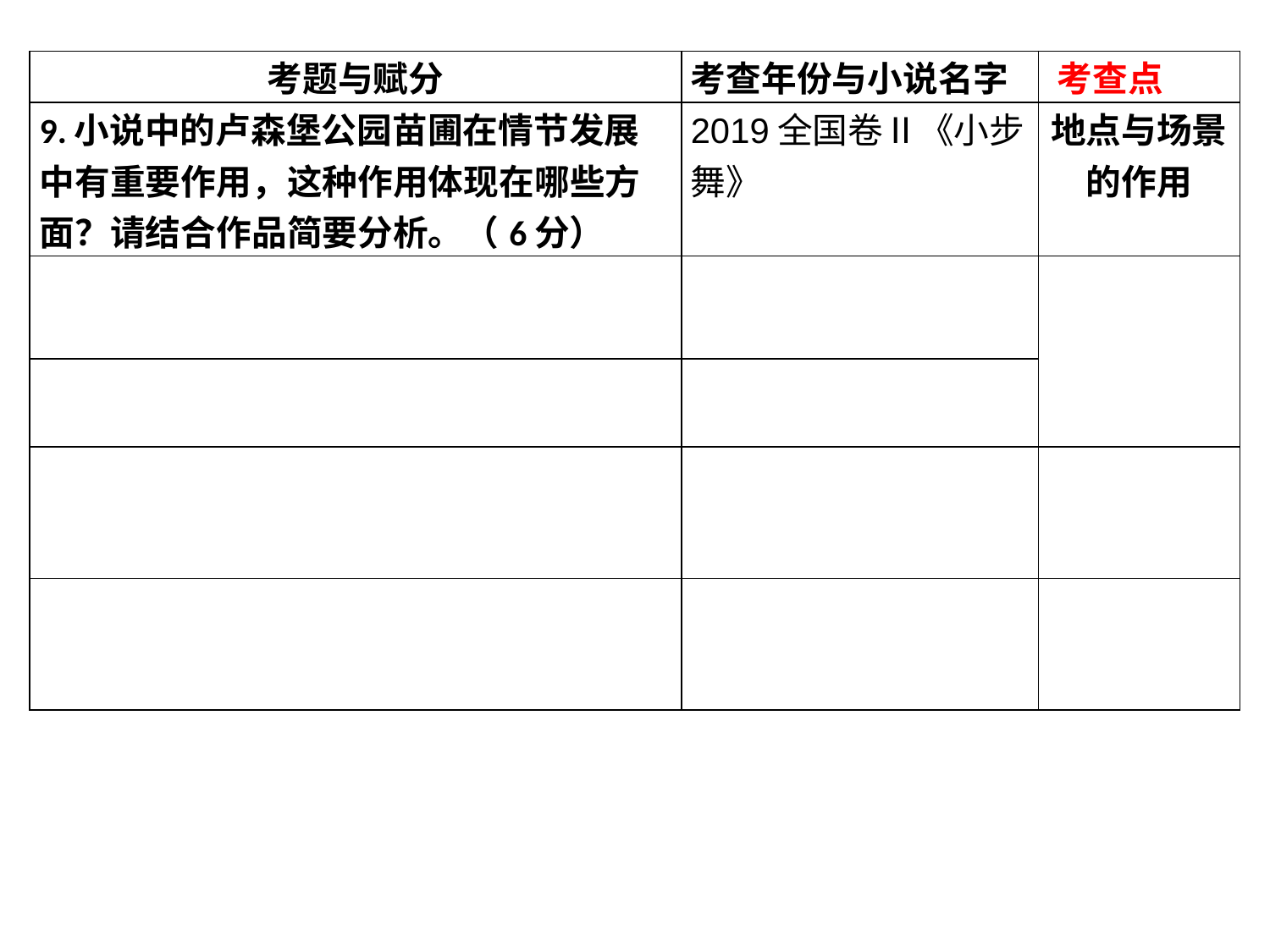

| 考题与赋分 | 考查年份与小说名字 | 考查点 |
| --- | --- | --- |
| 9.小说中的卢森堡公园苗圃在情节发展中有重要作用，这种作用体现在哪些方面？请结合作品简要分析。（6分） | 2019全国卷Ⅱ《小步舞》 | 地点与场景的作用 |
|  |  |  |
|  |  |  |
|  |  |  |
|  |  |  |